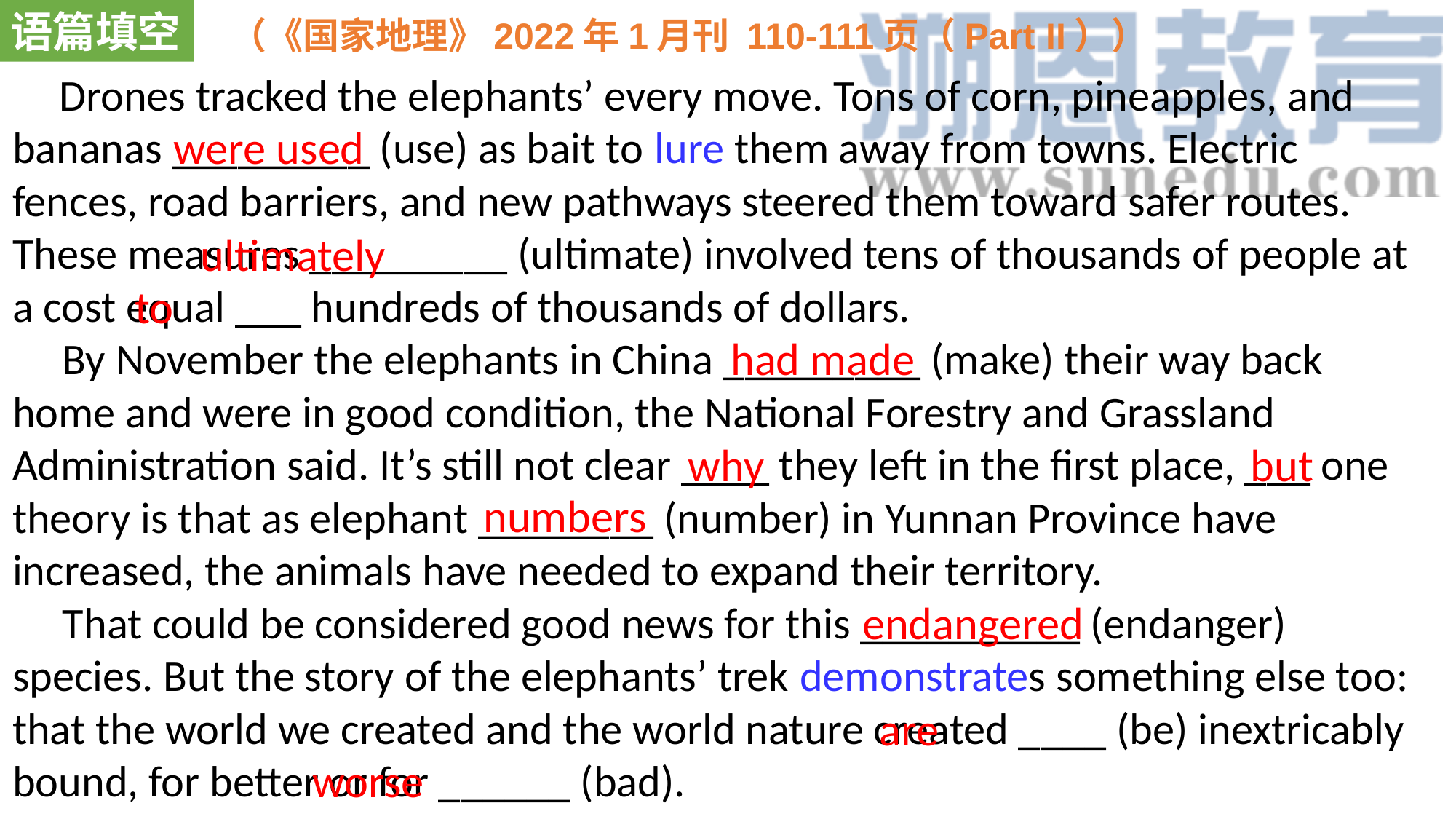

语篇填空
（《国家地理》2022年1月刊 110-111页（Part II））
     Drones tracked the elephants’ every move. Tons of corn, pineapples, and bananas _________ (use) as bait to lure them away from towns. Electric fences, road barriers, and new pathways steered them toward safer routes. These measures _________ (ultimate) involved tens of thousands of people at a cost equal ___ hundreds of thousands of dollars.
     By November the elephants in China _________ (make) their way back home and were in good condition, the National Forestry and Grassland Administration said. It’s still not clear ____ they left in the first place, ___ one theory is that as elephant ________ (number) in Yunnan Province have increased, the animals have needed to expand their territory.
     That could be considered good news for this __________ (endanger) species. But the story of the elephants’ trek demonstrates something else too: that the world we created and the world nature created ____ (be) inextricably bound, for better or for ______ (bad).
were used
ultimately
to
had made
why
but
numbers
endangered
are
worse